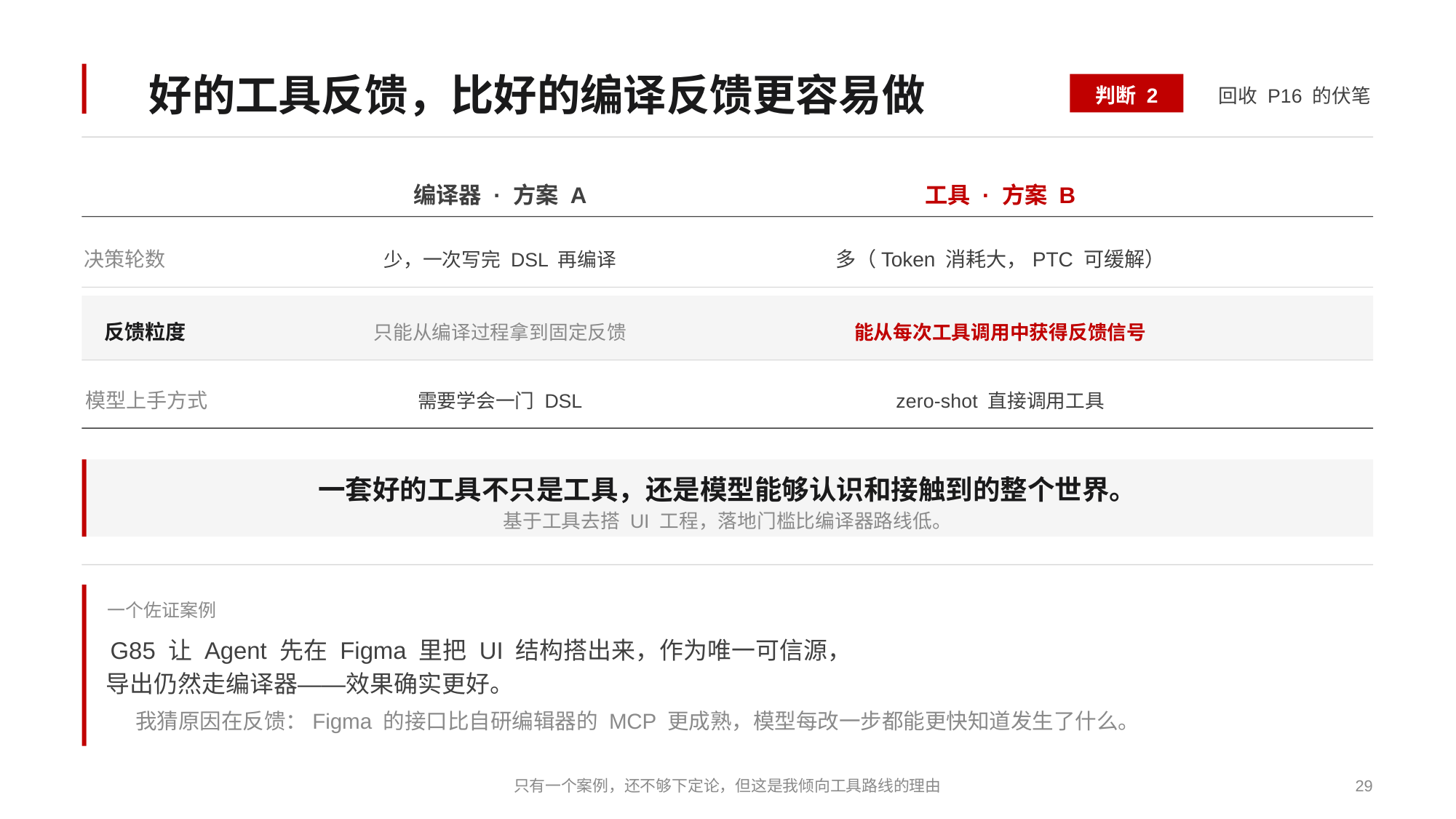

好的工具反馈，比好的编译反馈更容易做

判断 2
回收 P16 的伏笔

编译器 · 方案 A
工具 · 方案 B

决策轮数
多（Token 消耗大，PTC 可缓解）
少，一次写完 DSL 再编译

反馈粒度
只能从编译过程拿到固定反馈
能从每次工具调用中获得反馈信号

模型上手方式
需要学会一门 DSL
zero-shot 直接调用工具

一套好的工具不只是工具，还是模型能够认识和接触到的整个世界。
基于工具去搭 UI 工程，落地门槛比编译器路线低。

一个佐证案例
G85 让 Agent 先在 Figma 里把 UI 结构搭出来，作为唯一可信源，
导出仍然走编译器——效果确实更好。
我猜原因在反馈：Figma 的接口比自研编辑器的 MCP 更成熟，模型每改一步都能更快知道发生了什么。
只有一个案例，还不够下定论，但这是我倾向工具路线的理由
29